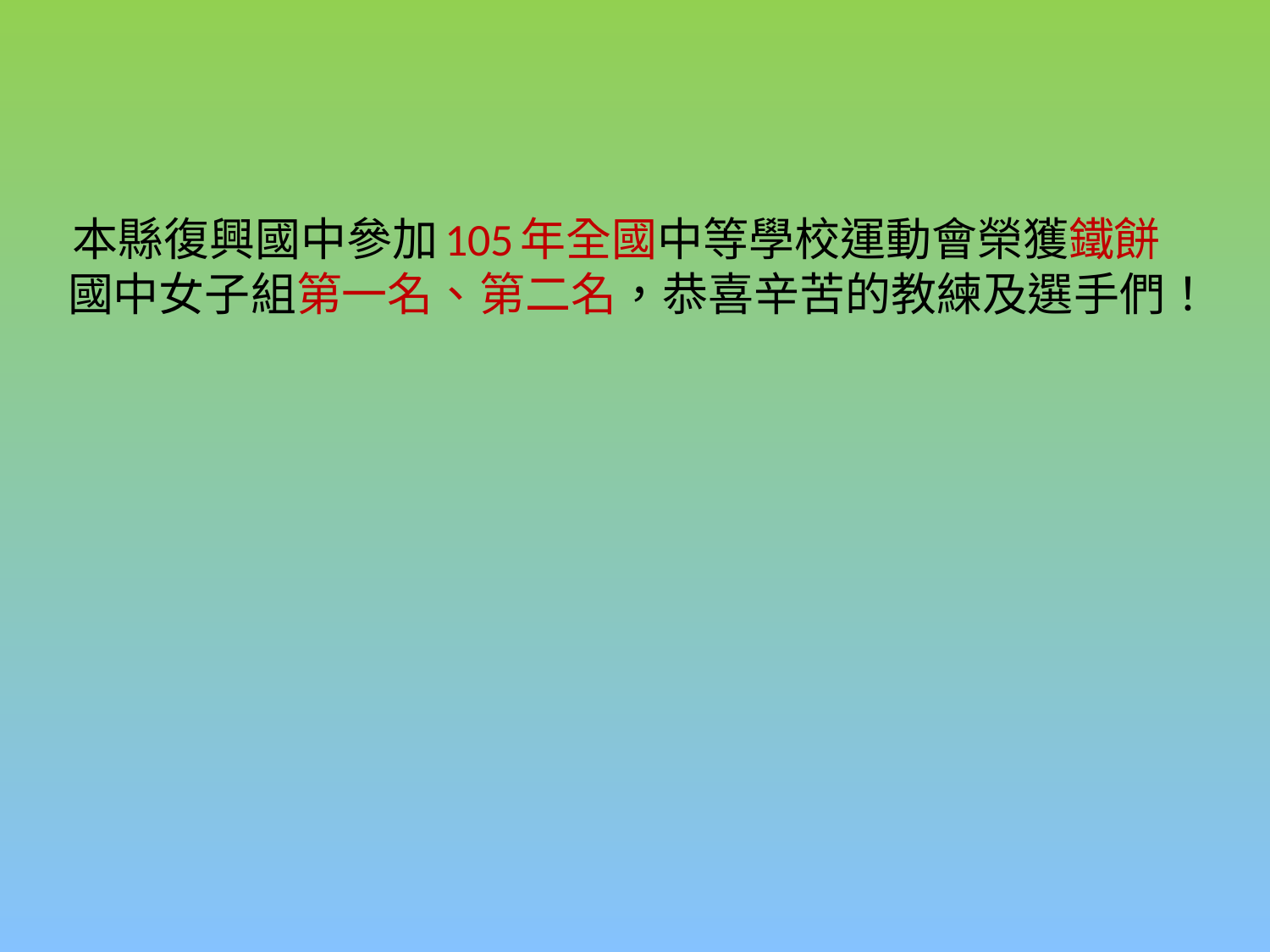

# 本縣復興國中參加105年全國中等學校運動會榮獲鐵餅國中女子組第一名、第二名，恭喜辛苦的教練及選手們！